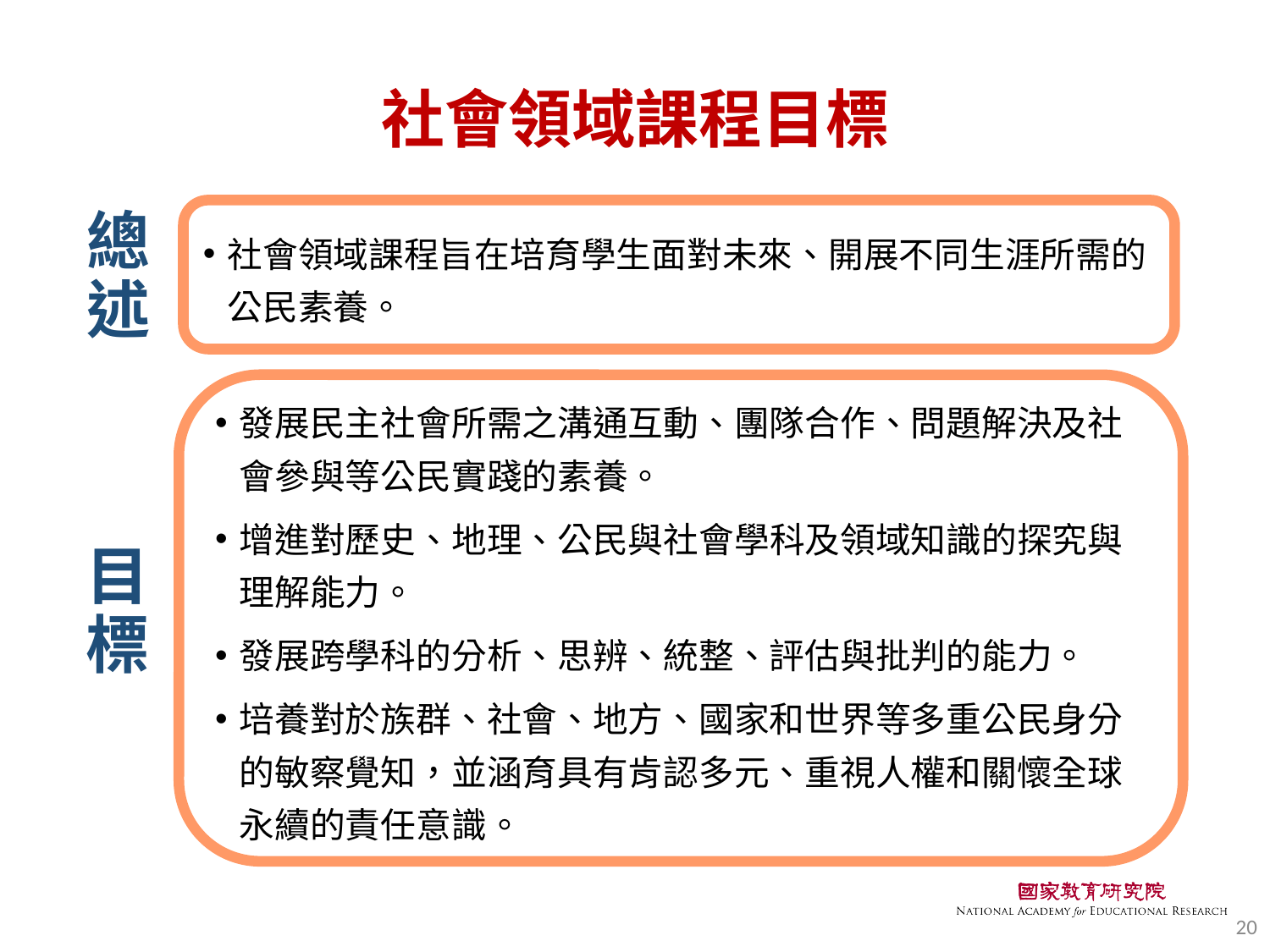

# 社會領域課程目標
總述
社會領域課程旨在培育學生面對未來、開展不同生涯所需的公民素養。

發展民主社會所需之溝通互動、團隊合作、問題解決及社會參與等公民實踐的素養。
增進對歷史、地理、公民與社會學科及領域知識的探究與理解能力。
發展跨學科的分析、思辨、統整、評估與批判的能力。
培養對於族群、社會、地方、國家和世界等多重公民身分的敏察覺知，並涵育具有肯認多元、重視人權和關懷全球永續的責任意識。
目標
20